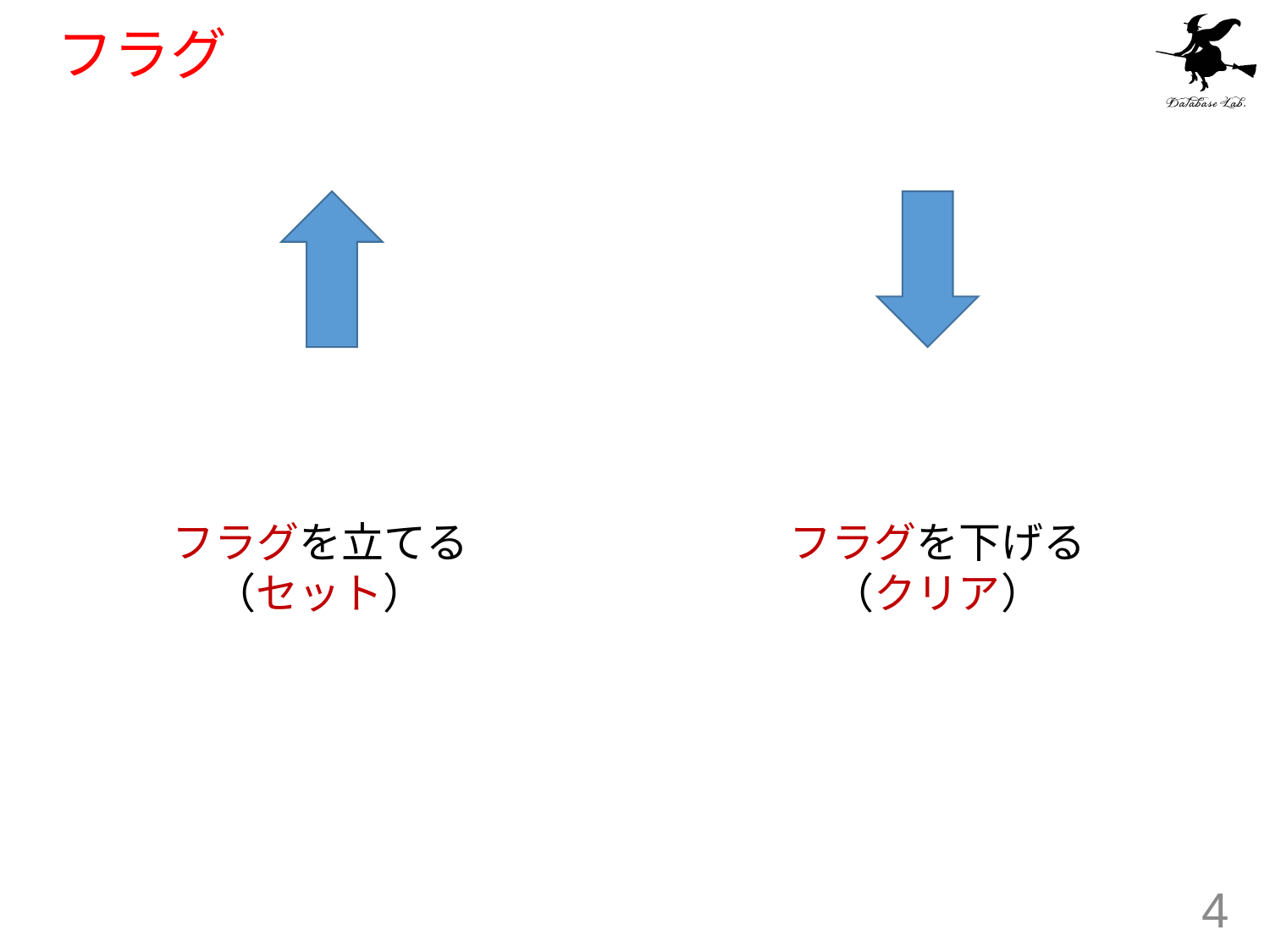

# フラグ

フラグを下げる
（クリア）
フラグを立てる
（セット）
4